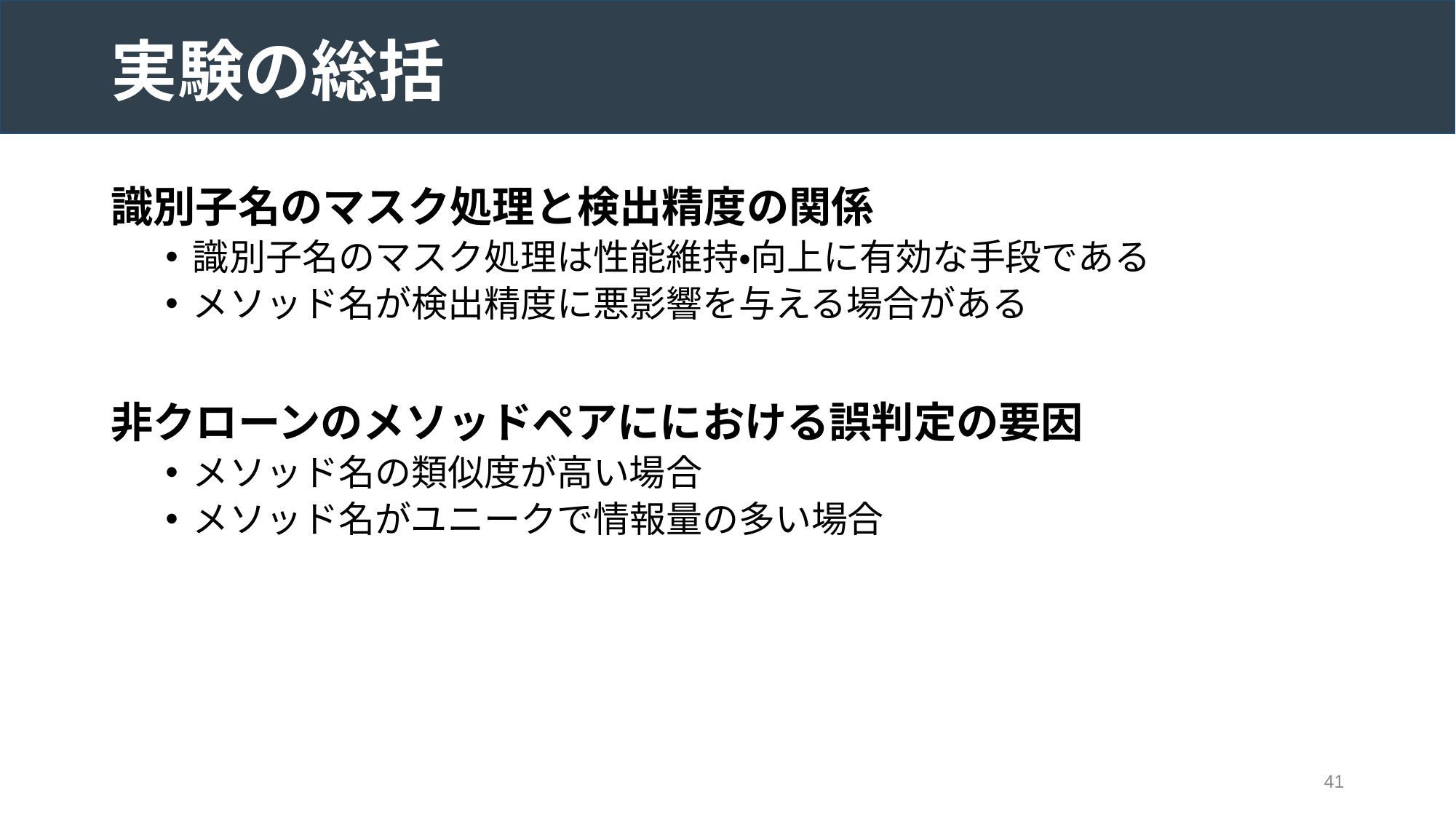

# 実験の総括
識別子名のマスク処理と検出精度の関係
識別子名のマスク処理は性能維持・向上に有効な手段である
メソッド名が検出精度に悪影響を与える場合がある

非クローンのメソッドペアににおける誤判定の要因
メソッド名の類似度が高い場合
メソッド名がユニークで情報量の多い場合

41